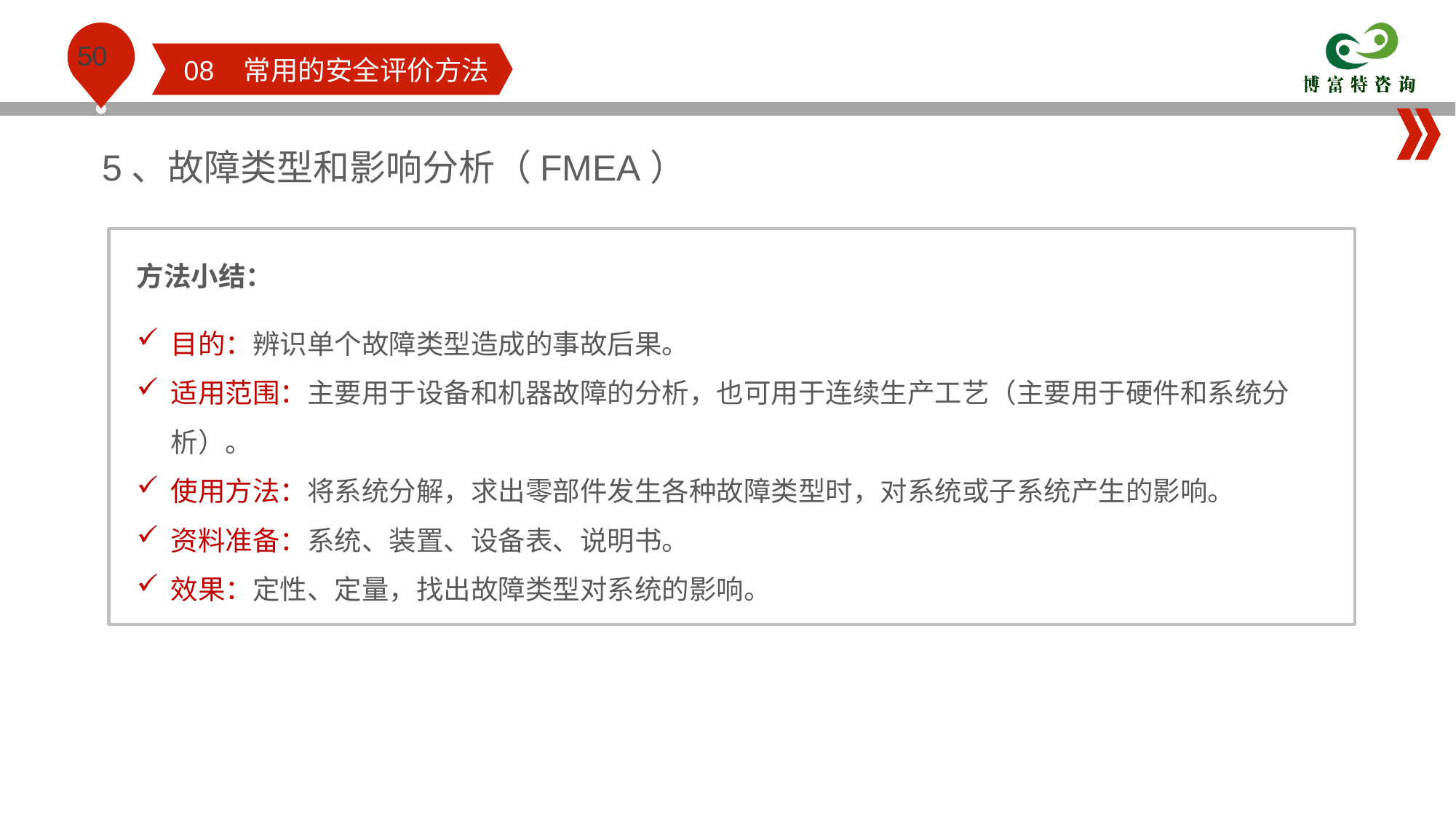

08   常用的安全评价方法
5、故障类型和影响分析（FMEA）

方法小结：
目的：辨识单个故障类型造成的事故后果。
适用范围：主要用于设备和机器故障的分析，也可用于连续生产工艺（主要用于硬件和系统分析）。
使用方法：将系统分解，求出零部件发生各种故障类型时，对系统或子系统产生的影响。
资料准备：系统、装置、设备表、说明书。
效果：定性、定量，找出故障类型对系统的影响。